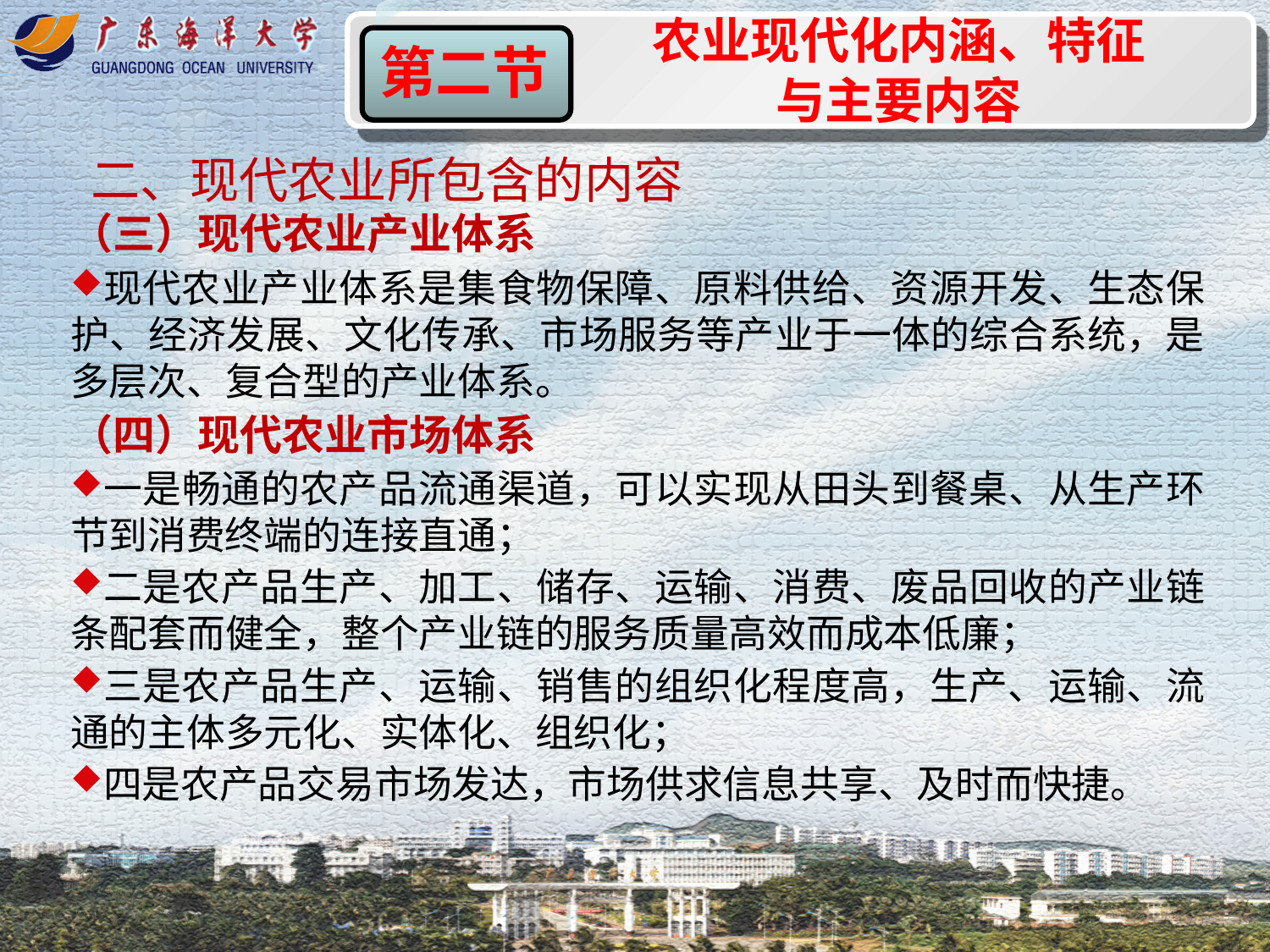

农业现代化内涵、特征与主要内容

第二节
二、现代农业所包含的内容
（三）现代农业产业体系
现代农业产业体系是集食物保障、原料供给、资源开发、生态保护、经济发展、文化传承、市场服务等产业于一体的综合系统，是多层次、复合型的产业体系。
（四）现代农业市场体系
一是畅通的农产品流通渠道，可以实现从田头到餐桌、从生产环节到消费终端的连接直通；
二是农产品生产、加工、储存、运输、消费、废品回收的产业链条配套而健全，整个产业链的服务质量高效而成本低廉；
三是农产品生产、运输、销售的组织化程度高，生产、运输、流通的主体多元化、实体化、组织化；
四是农产品交易市场发达，市场供求信息共享、及时而快捷。